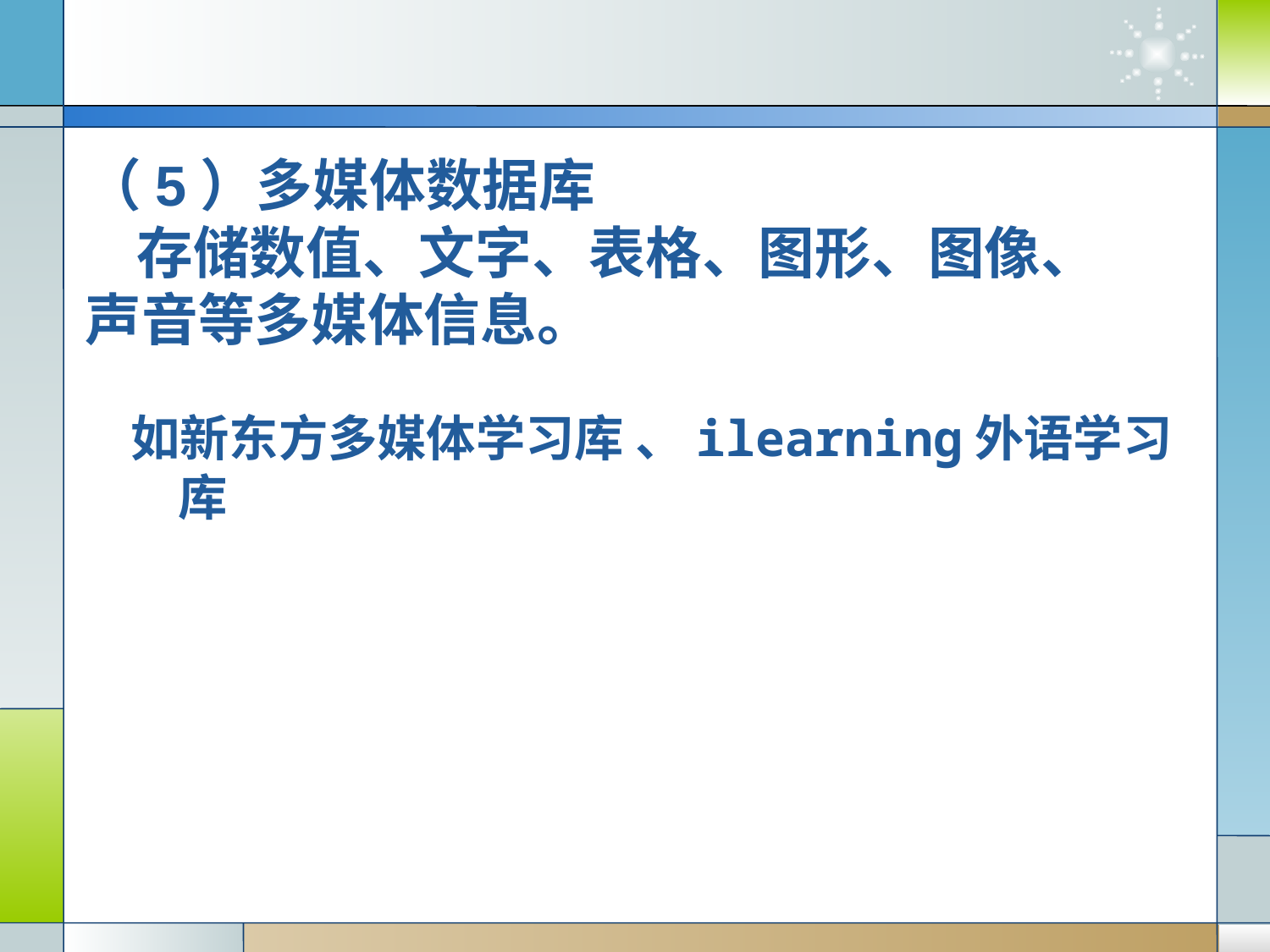

（5）多媒体数据库
    存储数值、文字、表格、图形、图像、声音等多媒体信息。
如新东方多媒体学习库 、ilearning外语学习库